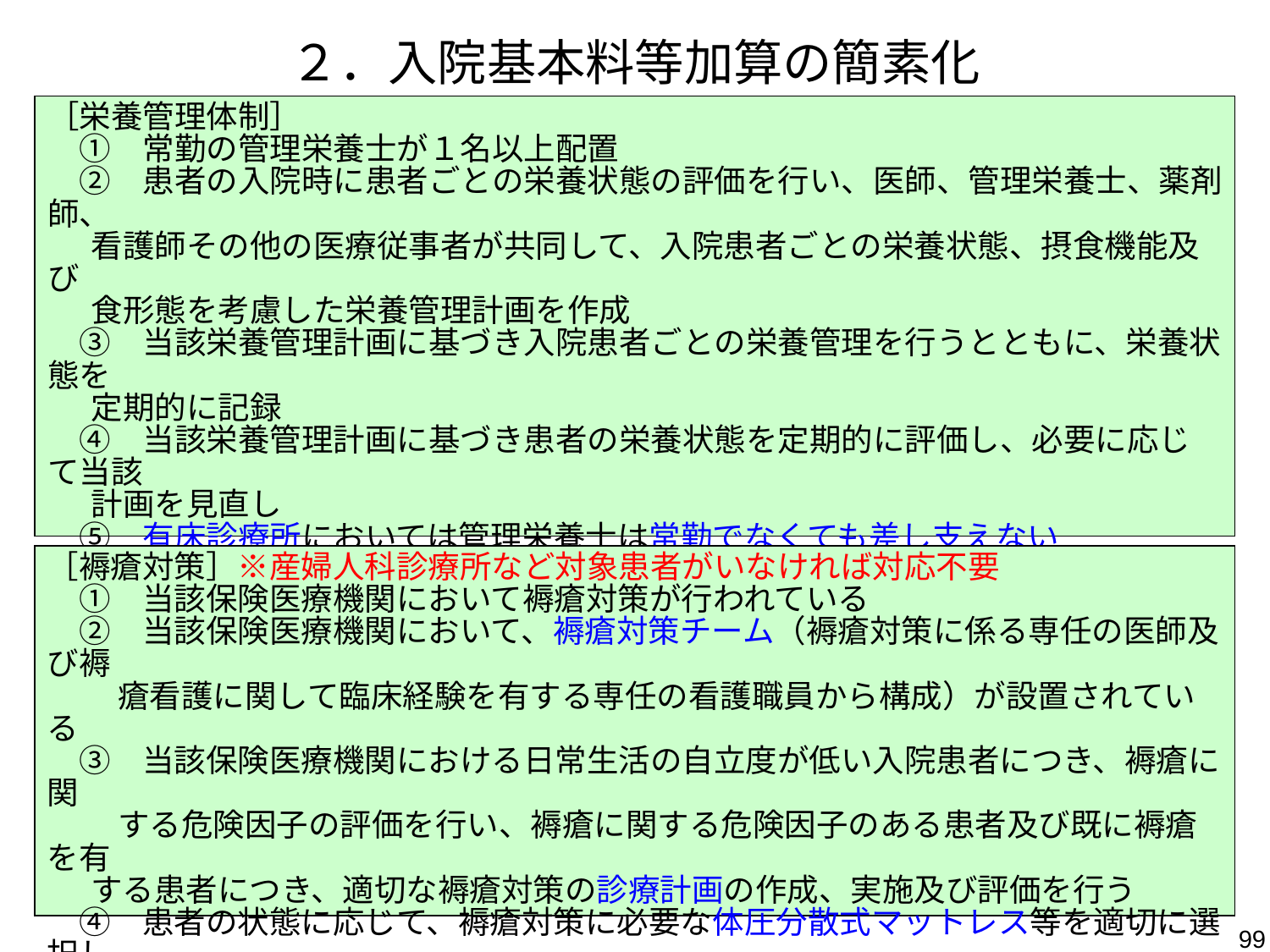

２．入院基本料等加算の簡素化
［栄養管理体制］
　①　常勤の管理栄養士が１名以上配置
　②　患者の入院時に患者ごとの栄養状態の評価を行い、医師、管理栄養士、薬剤師、
     看護師その他の医療従事者が共同して、入院患者ごとの栄養状態、摂食機能及び
     食形態を考慮した栄養管理計画を作成
　③　当該栄養管理計画に基づき入院患者ごとの栄養管理を行うとともに、栄養状態を
     定期的に記録
　④　当該栄養管理計画に基づき患者の栄養状態を定期的に評価し、必要に応じて当該
     計画を見直し
　⑤　有床診療所においては管理栄養士は常勤でなくても差し支えない
〔経過措置〕
　平成２４年３月３１日に栄養管理実施加算の届出を行っていない医療機関は、届け出た場合に限り、平成２６年３月３１日までの間は栄養管理体制を満たしているものとする

［褥瘡対策］※産婦人科診療所など対象患者がいなければ対応不要
　①　当該保険医療機関において褥瘡対策が行われている
　②　当該保険医療機関において、褥瘡対策チーム（褥瘡対策に係る専任の医師及び褥
　　 瘡看護に関して臨床経験を有する専任の看護職員から構成）が設置されている
　③　当該保険医療機関における日常生活の自立度が低い入院患者につき、褥瘡に関
　　 する危険因子の評価を行い、褥瘡に関する危険因子のある患者及び既に褥瘡を有
     する患者につき、適切な褥瘡対策の診療計画の作成、実施及び評価を行う
　④　患者の状態に応じて、褥瘡対策に必要な体圧分散式マットレス等を適切に選択し
    使用する体制が整えられている
〔経過措置〕
　経過措置が設定されていないので注意！

99